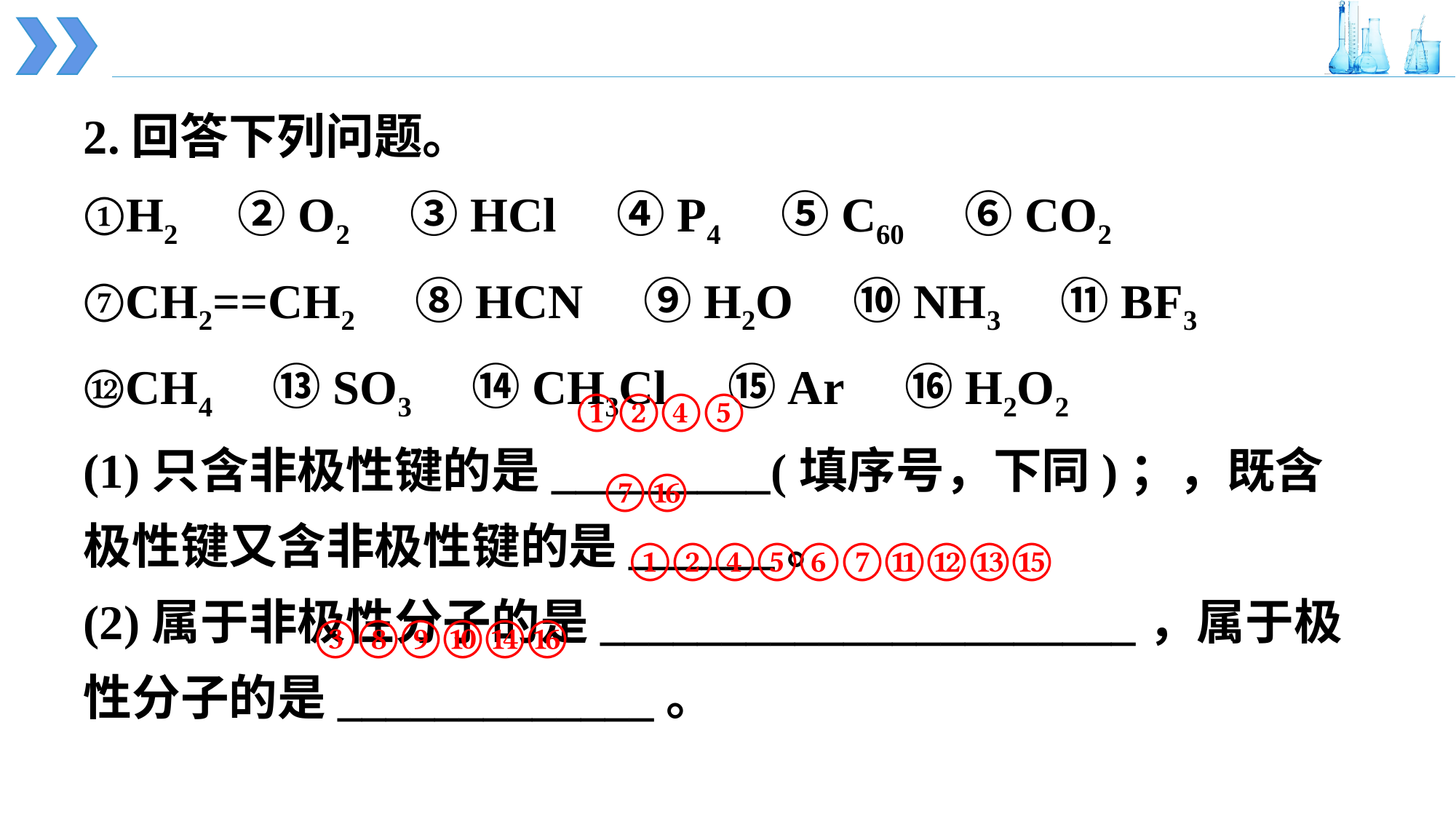

2.回答下列问题。
①H2　②O2　③HCl　④P4　⑤C60　⑥CO2
⑦CH2==CH2　⑧HCN　⑨H2O　⑩NH3　⑪BF3
⑫CH4　⑬SO3　⑭CH3Cl　⑮Ar　⑯H2O2
(1)只含非极性键的是_________(填序号，下同)；，既含极性键又含非极性键的是______。
(2)属于非极性分子的是______________________，属于极性分子的是_____________。
①②④⑤
⑦⑯
①②④⑤⑥⑦⑪⑫⑬⑮
③⑧⑨⑩⑭⑯